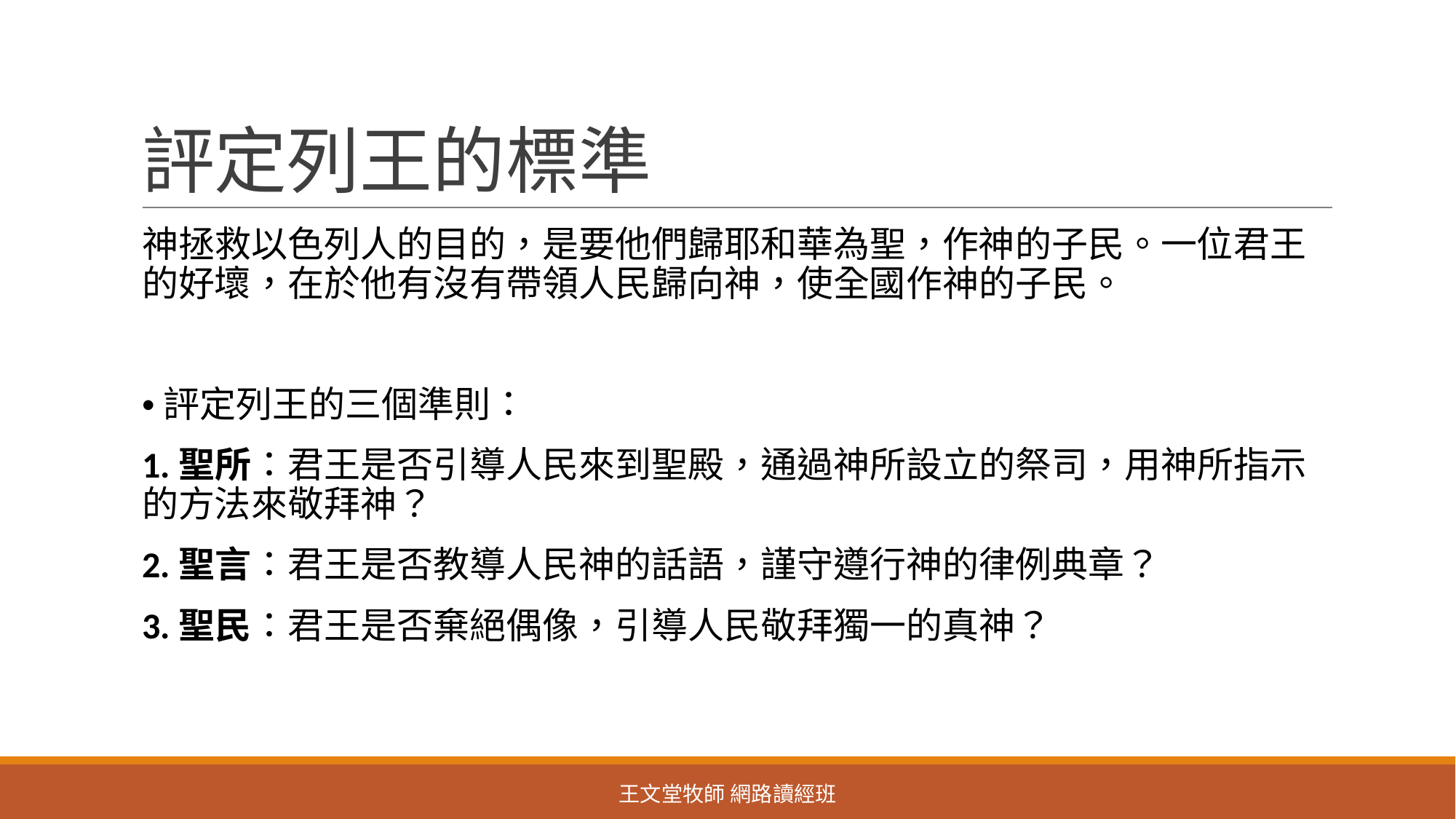

# 評定列王的標準
神拯救以色列人的目的，是要他們歸耶和華為聖，作神的子民。一位君王的好壞，在於他有沒有帶領人民歸向神，使全國作神的子民。

•評定列王的三個準則：
1.聖所：君王是否引導人民來到聖殿，通過神所設立的祭司，用神所指示的方法來敬拜神？
2.聖言：君王是否教導人民神的話語，謹守遵行神的律例典章？
3.聖民：君王是否棄絕偶像，引導人民敬拜獨一的真神？

王文堂牧師 網路讀經班